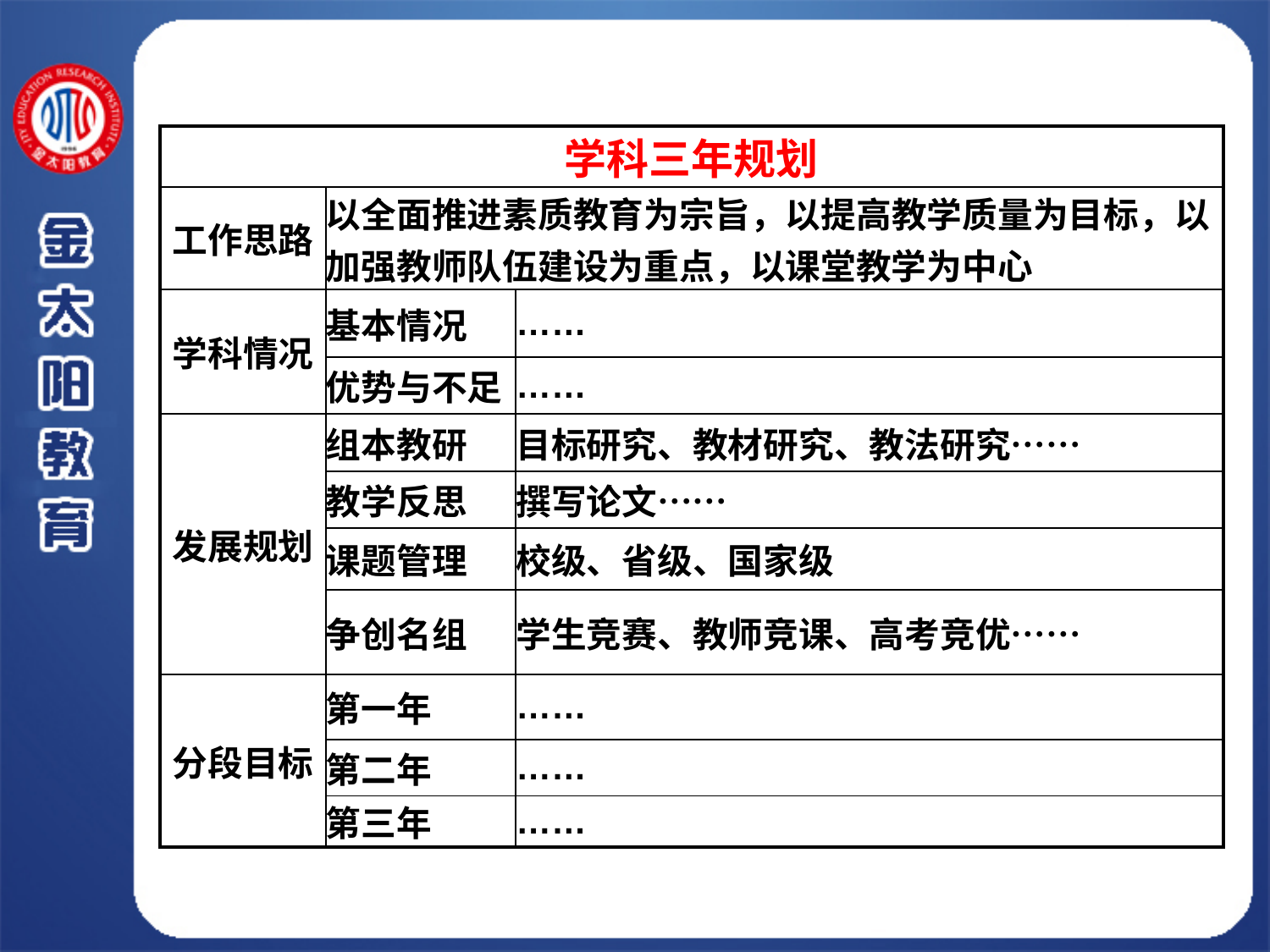

| 学科三年规划 |  |  |
| --- | --- | --- |
| 工作思路 | 以全面推进素质教育为宗旨，以提高教学质量为目标，以加强教师队伍建设为重点，以课堂教学为中心 |  |
| 学科情况 | 基本情况 | …… |
|  | 优势与不足 | …… |
| 发展规划 | 组本教研 | 目标研究、教材研究、教法研究…… |
|  | 教学反思 | 撰写论文…… |
|  | 课题管理 | 校级、省级、国家级 |
|  | 争创名组 | 学生竞赛、教师竞课、高考竞优…… |
| 分段目标 | 第一年 | …… |
|  | 第二年 | …… |
|  | 第三年 | …… |